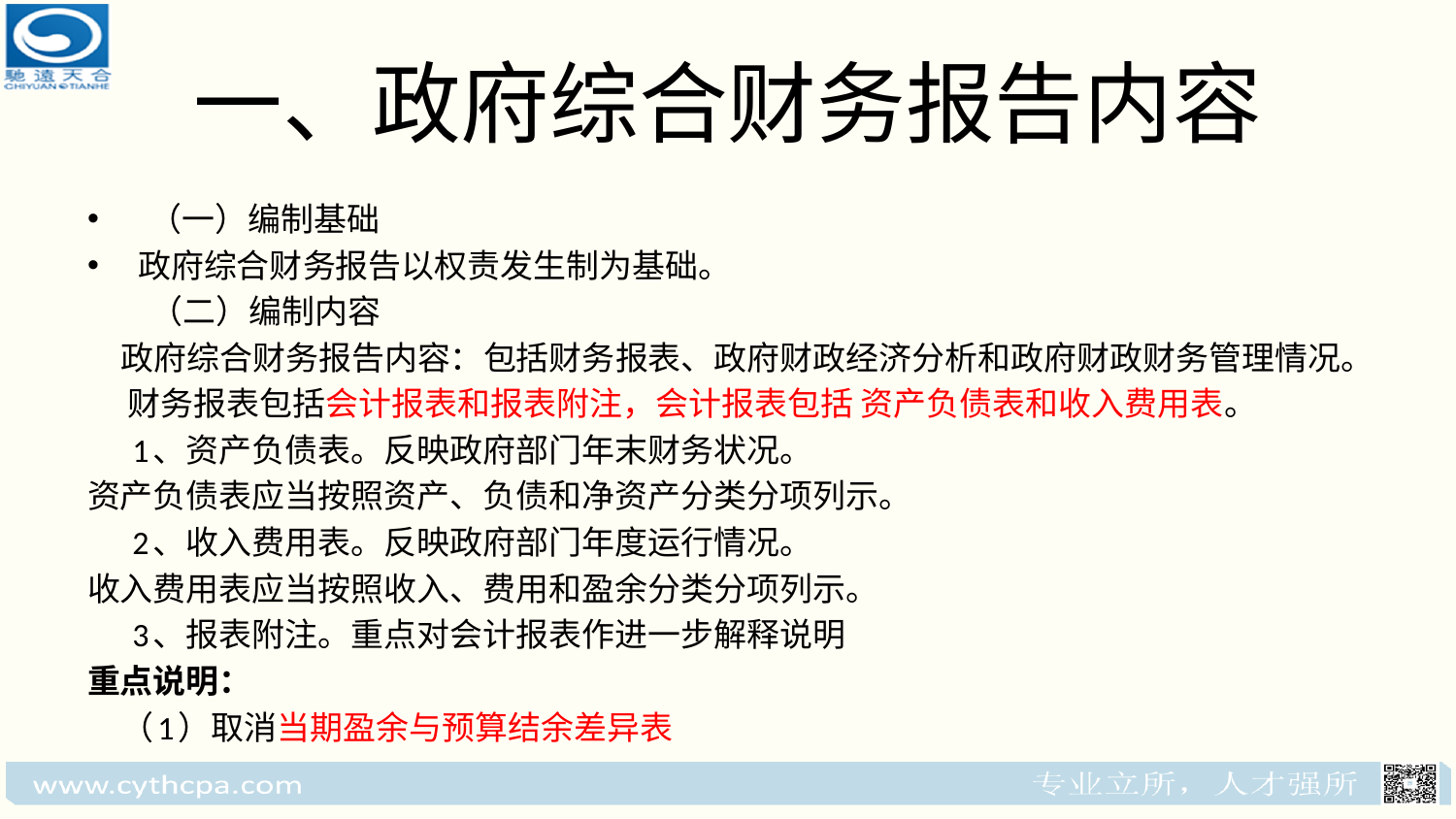

# 一、政府综合财务报告内容
 （一）编制基础
政府综合财务报告以权责发生制为基础。
        （二）编制内容
    政府综合财务报告内容：包括财务报表、政府财政经济分析和政府财政财务管理情况。
     财务报表包括会计报表和报表附注，会计报表包括 资产负债表和收入费用表。
      1、资产负债表。反映政府部门年末财务状况。
资产负债表应当按照资产、负债和净资产分类分项列示。
      2、收入费用表。反映政府部门年度运行情况。
收入费用表应当按照收入、费用和盈余分类分项列示。
      3、报表附注。重点对会计报表作进一步解释说明
重点说明：
    （1）取消当期盈余与预算结余差异表